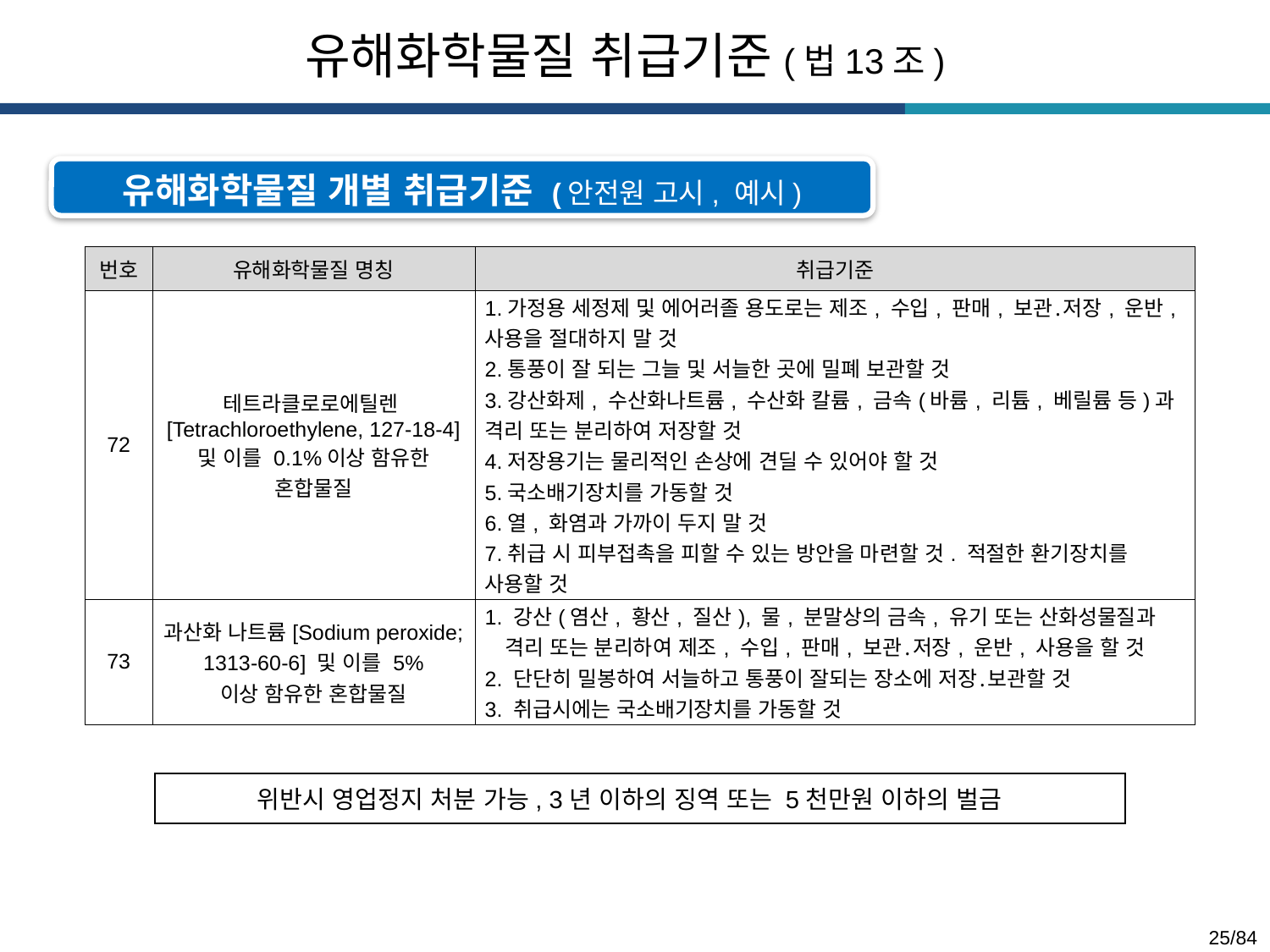

유해화학물질 취급기준(법13조)
유해화학물질 개별 취급기준 (안전원 고시, 예시)
| 번호 | 유해화학물질 명칭 | 취급기준 |
| --- | --- | --- |
| 72 | 테트라클로로에틸렌[Tetrachloroethylene, 127-18-4] 및 이를 0.1%이상 함유한 혼합물질 | 1.가정용 세정제 및 에어러졸 용도로는 제조, 수입, 판매, 보관․저장, 운반, 사용을 절대하지 말 것 2.통풍이 잘 되는 그늘 및 서늘한 곳에 밀폐 보관할 것 3.강산화제, 수산화나트륨, 수산화 칼륨, 금속(바륨, 리튬, 베릴륨 등)과 격리 또는 분리하여 저장할 것 4.저장용기는 물리적인 손상에 견딜 수 있어야 할 것 5.국소배기장치를 가동할 것 6.열, 화염과 가까이 두지 말 것 7.취급 시 피부접촉을 피할 수 있는 방안을 마련할 것. 적절한 환기장치를 사용할 것 |
| 73 | 과산화 나트륨[Sodium peroxide; 1313-60-6] 및 이를 5% 이상 함유한 혼합물질 | 1. 강산(염산, 황산, 질산), 물, 분말상의 금속, 유기 또는 산화성물질과 격리 또는 분리하여 제조, 수입, 판매, 보관․저장, 운반, 사용을 할 것 2. 단단히 밀봉하여 서늘하고 통풍이 잘되는 장소에 저장․보관할 것 3. 취급시에는 국소배기장치를 가동할 것 |
위반시 영업정지 처분 가능, 3년 이하의 징역 또는 5천만원 이하의 벌금